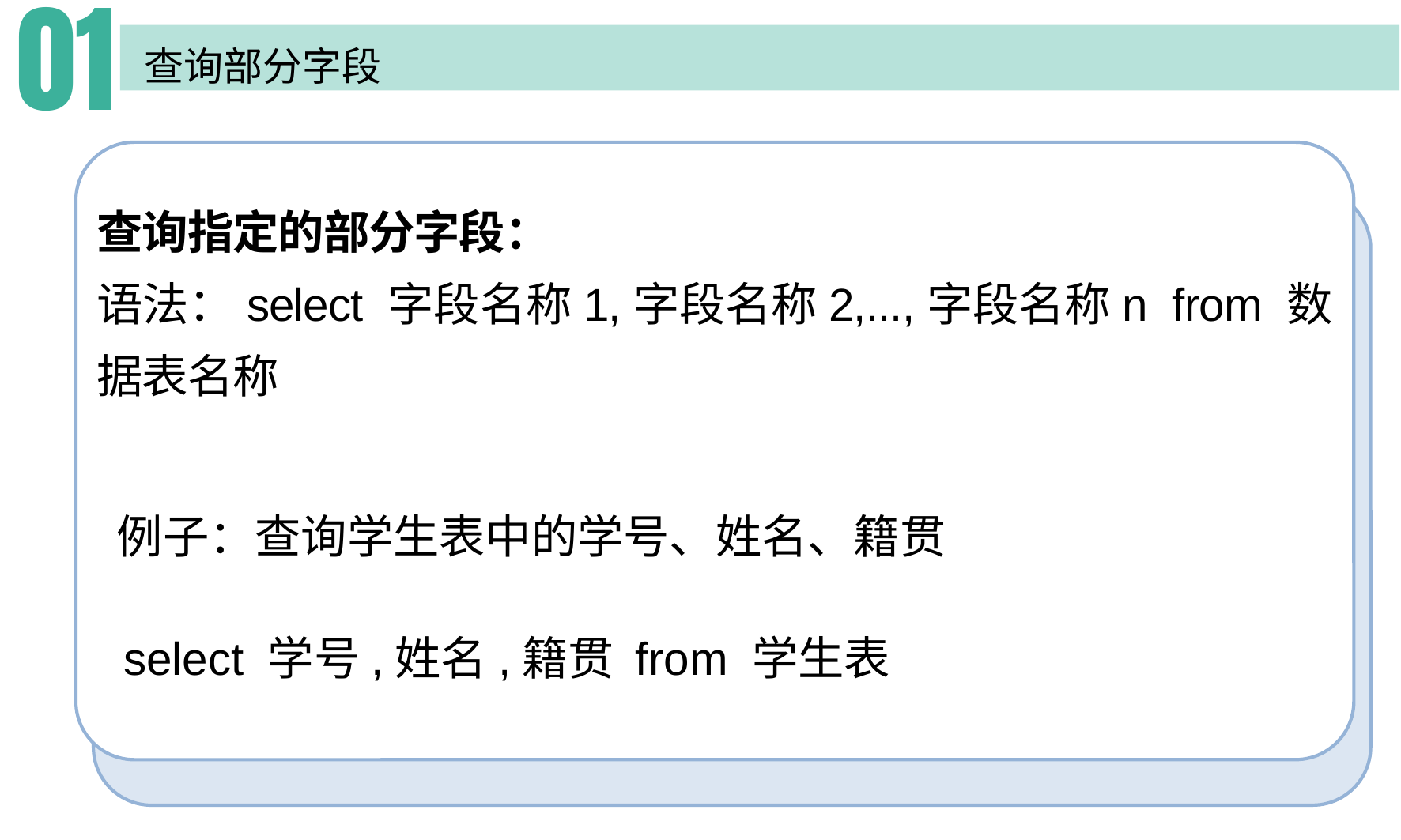

01

查询部分字段

查询指定的部分字段：
语法：select 字段名称1,字段名称2,...,字段名称n  from 数据表名称
例子：查询学生表中的学号、姓名、籍贯
select 学号,姓名,籍贯 from 学生表